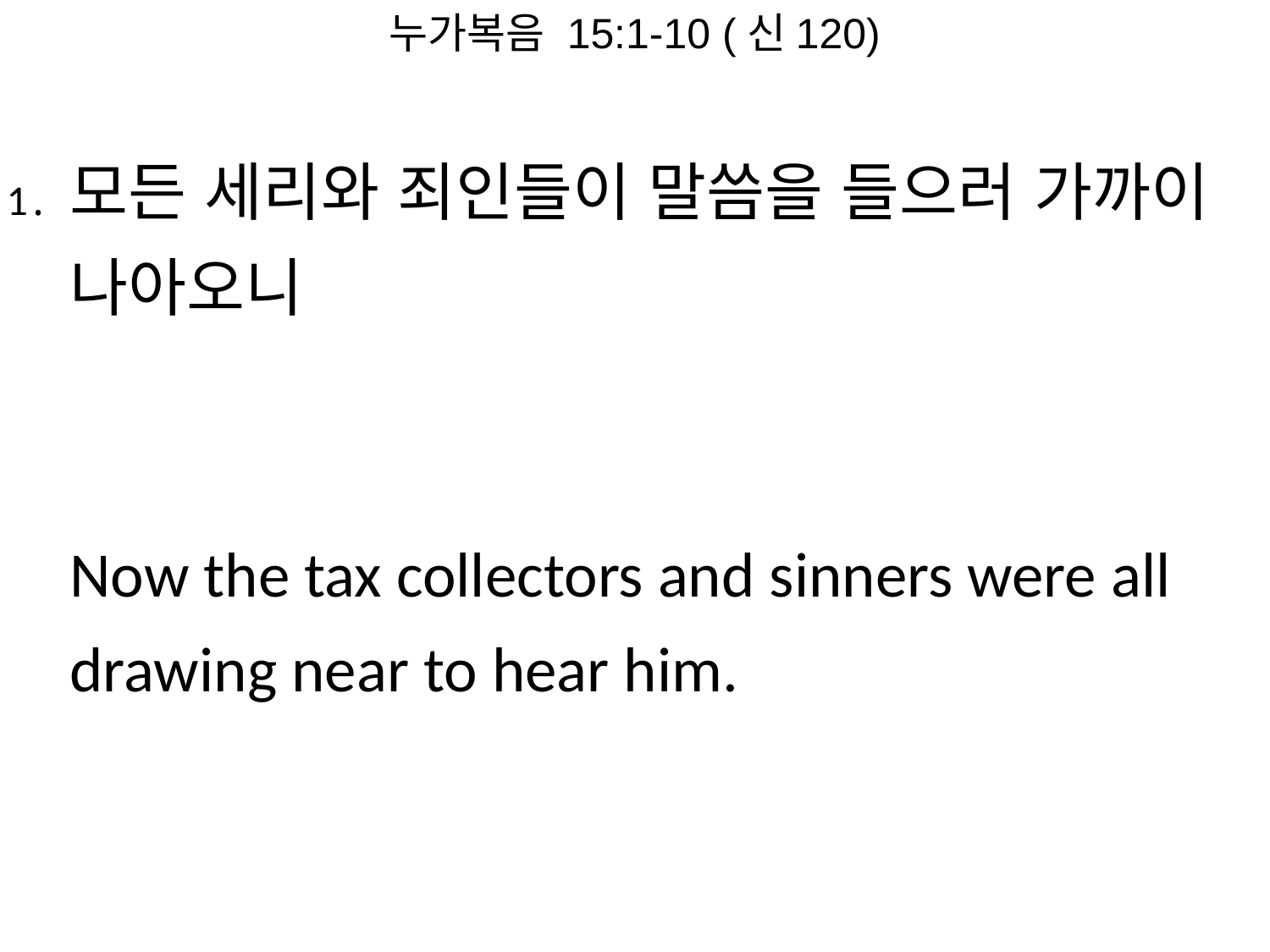

누가복음 15:1-10 (신120)
#
1․	모든 세리와 죄인들이 말씀을 들으러 가까이 나아오니
Now the tax collectors and sinners were all drawing near to hear him.